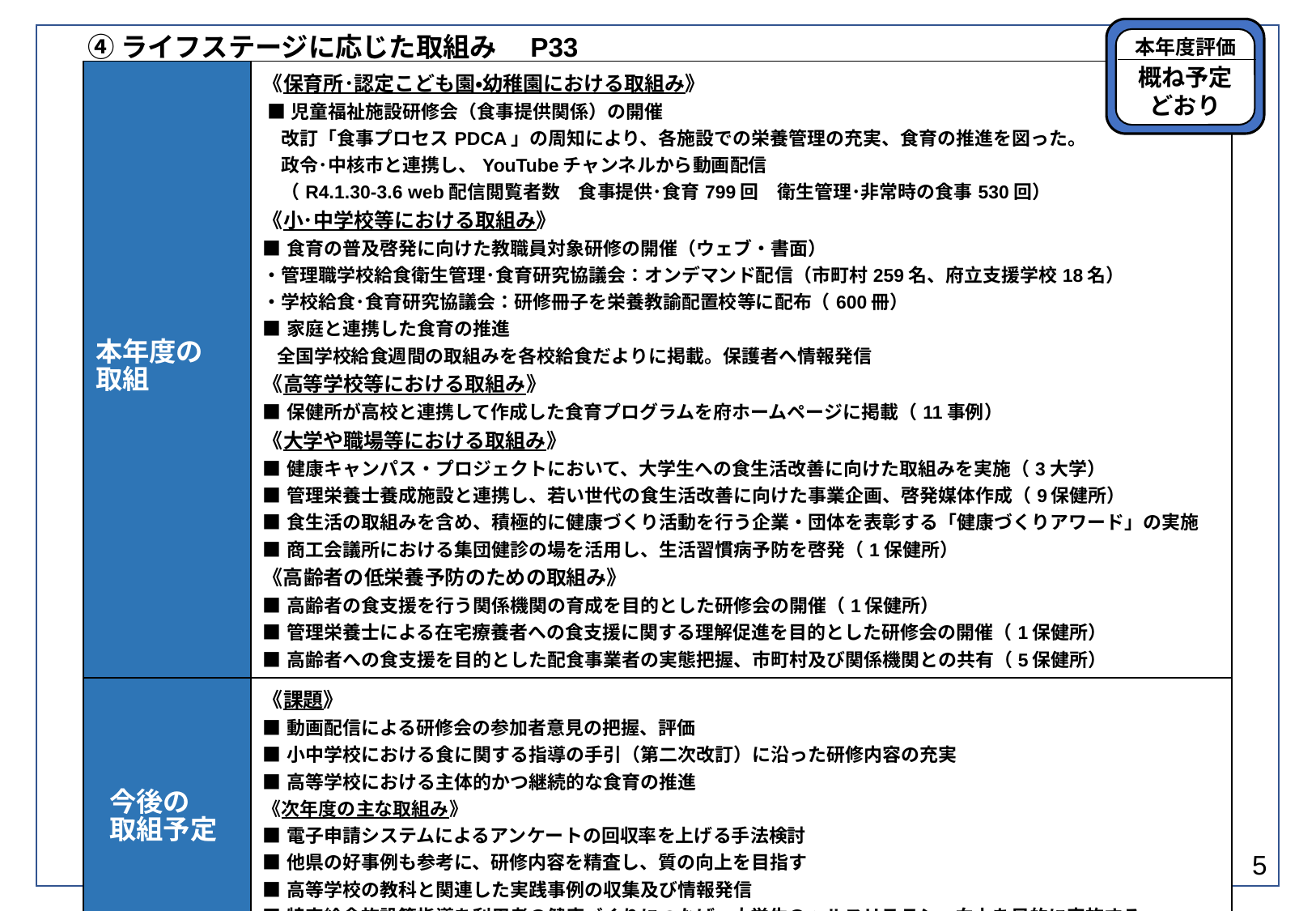

本年度評価

概ね予定
どおり
④ライフステージに応じた取組み　P33

| 本年度の 取組 | 《保育所･認定こども園・幼稚園における取組み》 ■児童福祉施設研修会（食事提供関係）の開催 　改訂「食事プロセスPDCA」の周知により、各施設での栄養管理の充実、食育の推進を図った。 　政令･中核市と連携し、YouTubeチャンネルから動画配信 　（R4.1.30-3.6 web配信閲覧者数　食事提供･食育799回　衛生管理･非常時の食事530回） 《小･中学校等における取組み》 ■食育の普及啓発に向けた教職員対象研修の開催（ウェブ・書面） ・管理職学校給食衛生管理･食育研究協議会：オンデマンド配信（市町村259名、府立支援学校18名） ・学校給食･食育研究協議会：研修冊子を栄養教諭配置校等に配布（600冊） ■家庭と連携した食育の推進 全国学校給食週間の取組みを各校給食だよりに掲載。保護者へ情報発信 《高等学校等における取組み》 ■保健所が高校と連携して作成した食育プログラムを府ホームページに掲載（11事例） 《大学や職場等における取組み》 ■健康キャンパス・プロジェクトにおいて、大学生への食生活改善に向けた取組みを実施（3大学） ■管理栄養士養成施設と連携し、若い世代の食生活改善に向けた事業企画、啓発媒体作成（9保健所） ■食生活の取組みを含め、積極的に健康づくり活動を行う企業・団体を表彰する「健康づくりアワード」の実施 ■商工会議所における集団健診の場を活用し、生活習慣病予防を啓発（1保健所） 《高齢者の低栄養予防のための取組み》 ■高齢者の食支援を行う関係機関の育成を目的とした研修会の開催（1保健所） ■管理栄養士による在宅療養者への食支援に関する理解促進を目的とした研修会の開催（1保健所） ■高齢者への食支援を目的とした配食事業者の実態把握、市町村及び関係機関との共有（5保健所） |
| --- | --- |
| 今後の 取組予定 | 《課題》 ■動画配信による研修会の参加者意見の把握、評価 ■小中学校における食に関する指導の手引（第二次改訂）に沿った研修内容の充実 ■高等学校における主体的かつ継続的な食育の推進 《次年度の主な取組み》 ■電子申請システムによるアンケートの回収率を上げる手法検討 ■他県の好事例も参考に、研修内容を精査し、質の向上を目指す ■高等学校の教科と関連した実践事例の収集及び情報発信 ■特定給食施設等指導を利用者の健康づくりにつなげ、大学生のヘルスリテラシー向上を目的に実施する 　 健康キャンパス・プロジェクトや、表彰事業の活用等により、職場等における食育の取組みを支援 |
| 最終予算 （主要事業） | 健康・栄養対策費　5,869千円（再掲）　 中小企業の健康づくり推進事業　10,347千円 |
5